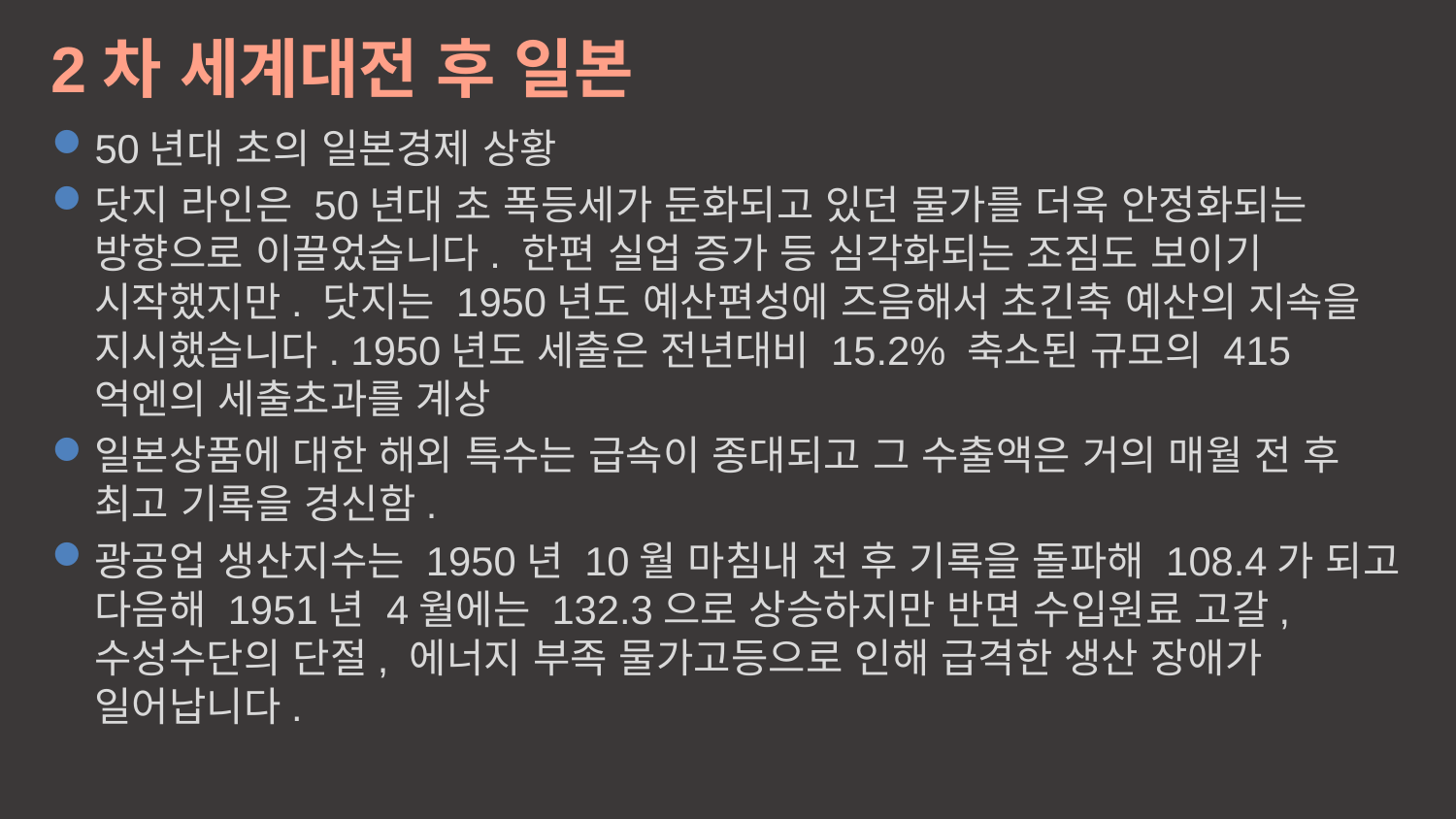

2차 세계대전 후 일본
50년대 초의 일본경제 상황
닷지 라인은 50년대 초 폭등세가 둔화되고 있던 물가를 더욱 안정화되는 방향으로 이끌었습니다. 한편 실업 증가 등 심각화되는 조짐도 보이기 시작했지만. 닷지는 1950년도 예산편성에 즈음해서 초긴축 예산의 지속을 지시했습니다. 1950년도 세출은 전년대비 15.2% 축소된 규모의 415억엔의 세출초과를 계상
일본상품에 대한 해외 특수는 급속이 종대되고 그 수출액은 거의 매월 전 후 최고 기록을 경신함.
광공업 생산지수는 1950년 10월 마침내 전 후 기록을 돌파해 108.4가 되고 다음해 1951년 4월에는 132.3으로 상승하지만 반면 수입원료 고갈, 수성수단의 단절, 에너지 부족 물가고등으로 인해 급격한 생산 장애가 일어납니다.